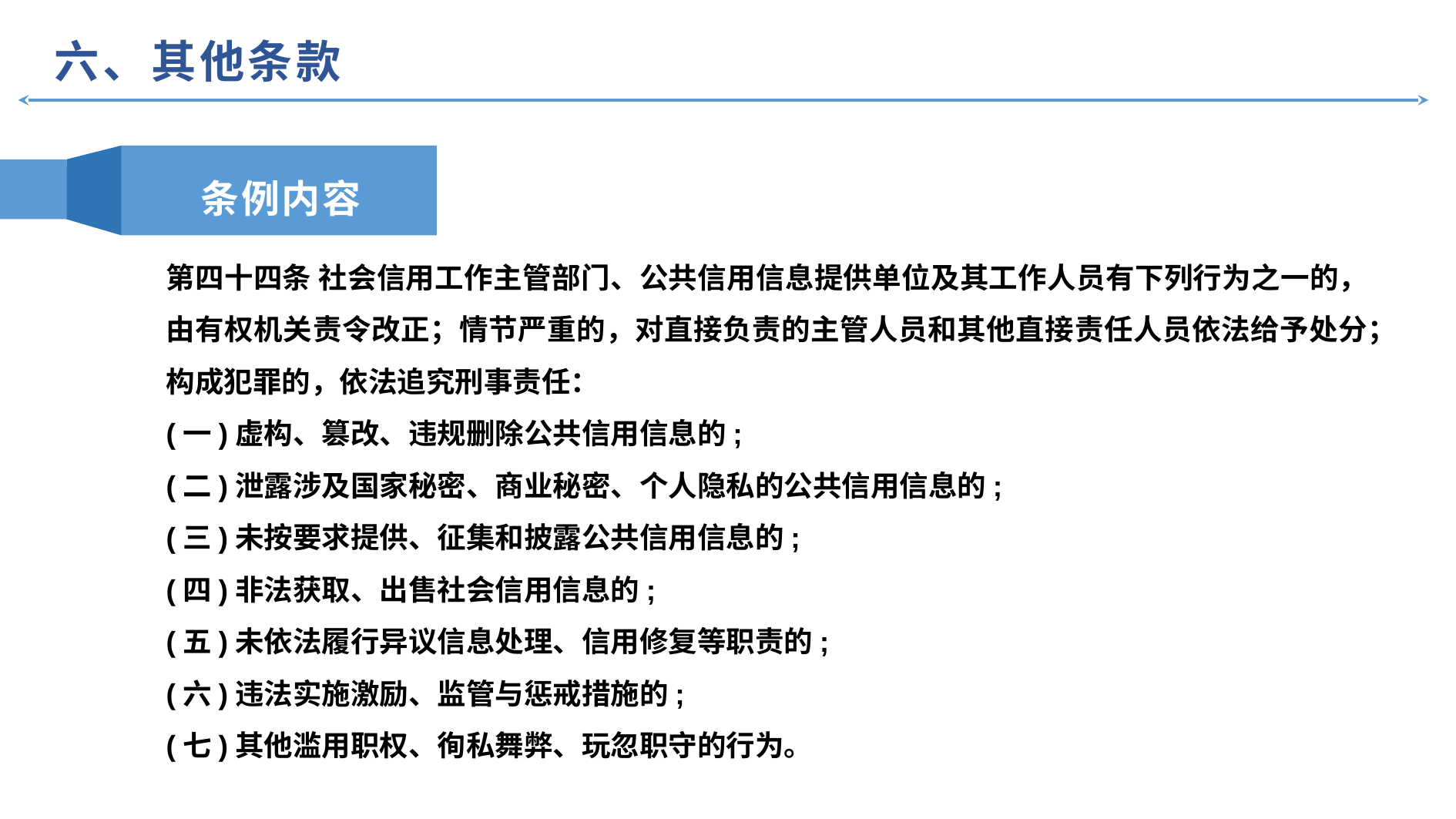

六、其他条款

条例内容
第四十四条 社会信用工作主管部门、公共信用信息提供单位及其工作人员有下列行为之一的，由有权机关责令改正；情节严重的，对直接负责的主管人员和其他直接责任人员依法给予处分；构成犯罪的，依法追究刑事责任：
(一)虚构、篡改、违规删除公共信用信息的;
(二)泄露涉及国家秘密、商业秘密、个人隐私的公共信用信息的;
(三)未按要求提供、征集和披露公共信用信息的;
(四)非法获取、出售社会信用信息的;
(五)未依法履行异议信息处理、信用修复等职责的;
(六)违法实施激励、监管与惩戒措施的;
(七)其他滥用职权、徇私舞弊、玩忽职守的行为。